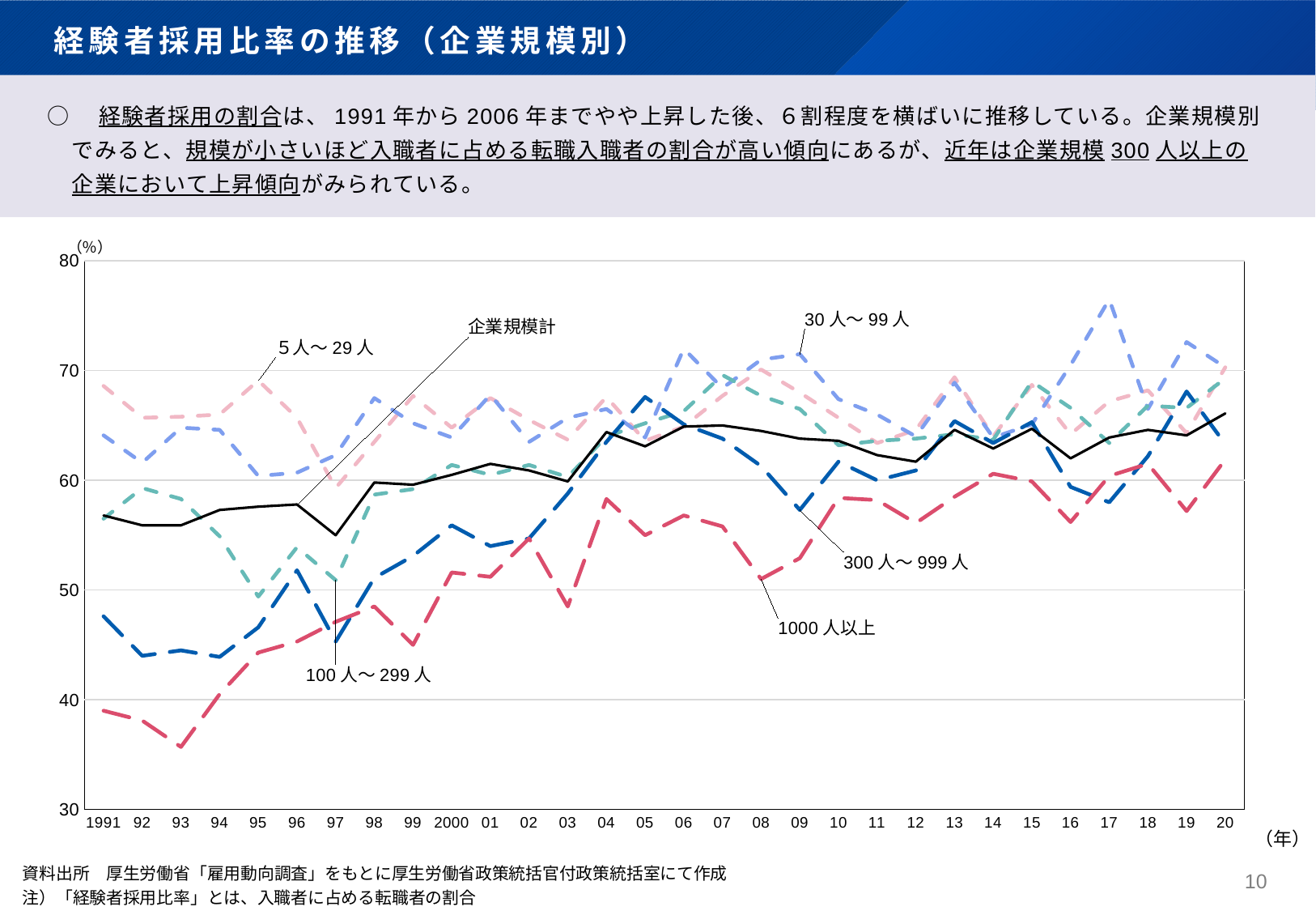

経験者採用比率の推移（企業規模別）
○　経験者採用の割合は、1991年から2006年までやや上昇した後、６割程度を横ばいに推移している。企業規模別でみると、規模が小さいほど入職者に占める転職入職者の割合が高い傾向にあるが、近年は企業規模300人以上の企業において上昇傾向がみられている。

### Chart

| Category | ５人～29人 | 30人～99人 | 100人～299人 | 300人～999人 | 1000人以上 | 企業規模計 |
|---|---|---|---|---|---|---|
| 1991 | 68.6 | 64.1 | 56.5 | 47.6 | 39.0 | 56.8 |
| 92 | 65.7 | 61.6 | 59.3 | 44.0 | 38.1 | 55.9 |
| 93 | 65.8 | 64.8 | 58.3 | 44.5 | 35.7 | 55.9 |
| 94 | 66.0 | 64.6 | 54.9 | 43.9 | 40.5 | 57.3 |
| 95 | 69.1 | 60.4 | 49.4 | 46.6 | 44.3 | 57.6 |
| 96 | 65.7 | 60.7 | 53.9 | 51.8 | 45.3 | 57.8 |
| 97 | 59.3 | 62.3 | 50.9 | 45.3 | 47.1 | 55.0 |
| 98 | 63.5 | 67.5 | 58.7 | 51.1 | 48.5 | 59.8 |
| 99 | 67.7 | 65.2 | 59.2 | 53.1 | 45.0 | 59.6 |
| 2000 | 64.8 | 63.9 | 61.4 | 55.9 | 51.6 | 60.5 |
| 01 | 67.5 | 67.8 | 60.5 | 54.0 | 51.2 | 61.5 |
| 02 | 65.5 | 63.5 | 61.4 | 54.7 | 54.7 | 60.9 |
| 03 | 63.7 | 65.7 | 60.3 | 58.8 | 48.5 | 59.9 |
| 04 | 67.6 | 66.5 | 64.0 | 63.5 | 58.3 | 64.4 |
| 05 | 63.6 | 63.9 | 65.2 | 67.6 | 55.0 | 63.1 |
| 06 | 64.9 | 72.0 | 66.3 | 65.1 | 56.8 | 64.9 |
| 07 | 67.7 | 68.4 | 69.6 | 63.8 | 55.8 | 65.0 |
| 08 | 70.1 | 71.0 | 67.7 | 61.3 | 51.0 | 64.5 |
| 09 | 68.0 | 71.5 | 66.5 | 57.3 | 52.9 | 63.8 |
| 10 | 65.7 | 67.4 | 63.2 | 61.7 | 58.4 | 63.6 |
| 11 | 63.4 | 66.0 | 63.6 | 60.0 | 58.2 | 62.3 |
| 12 | 64.6 | 64.0 | 63.8 | 60.9 | 56.1 | 61.7 |
| 13 | 69.4 | 68.9 | 64.2 | 65.4 | 58.5 | 64.6 |
| 14 | 64.0 | 63.9 | 63.7 | 63.4 | 60.6 | 62.9 |
| 15 | 68.7 | 65.1 | 69.0 | 65.3 | 59.9 | 64.7 |
| 16 | 64.2 | 70.5 | 66.6 | 59.4 | 56.2 | 62.0 |
| 17 | 67.2 | 76.5 | 63.4 | 58.0 | 60.4 | 63.9 |
| 18 | 68.2 | 66.5 | 66.8 | 62.2 | 61.5 | 64.6 |
| 19 | 64.3 | 72.6 | 66.6 | 68.1 | 57.2 | 64.1 |
| 20 | 70.3 | 70.3 | 69.3 | 63.3 | 61.9 | 66.1 |
（年）
資料出所　厚生労働省「雇用動向調査」をもとに厚生労働省政策統括官付政策統括室にて作成
注）「経験者採用比率」とは、入職者に占める転職者の割合
10